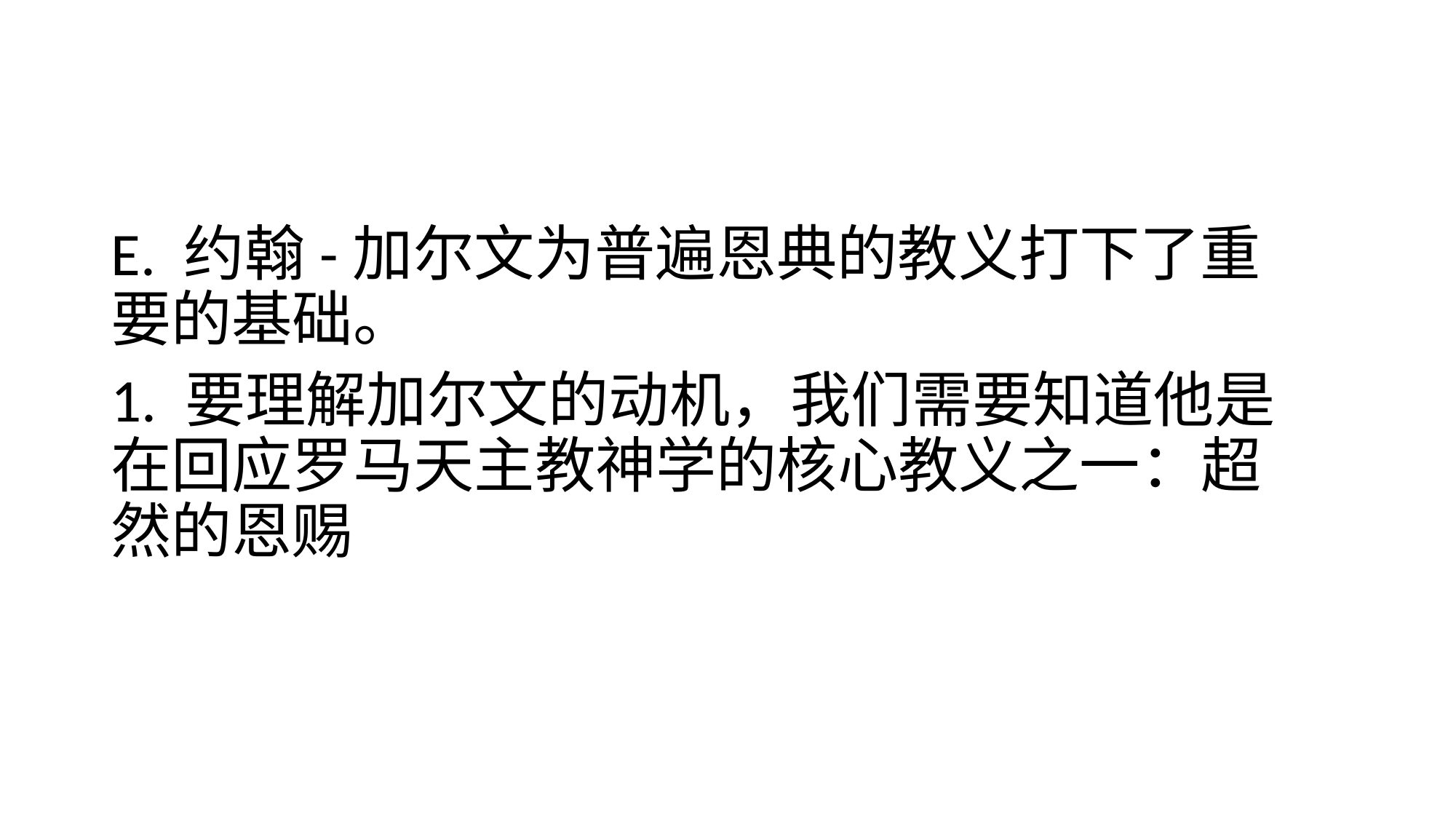

#
E. 约翰-加尔文为普遍恩典的教义打下了重要的基础。
1. 要理解加尔文的动机，我们需要知道他是在回应罗马天主教神学的核心教义之一：超然的恩赐